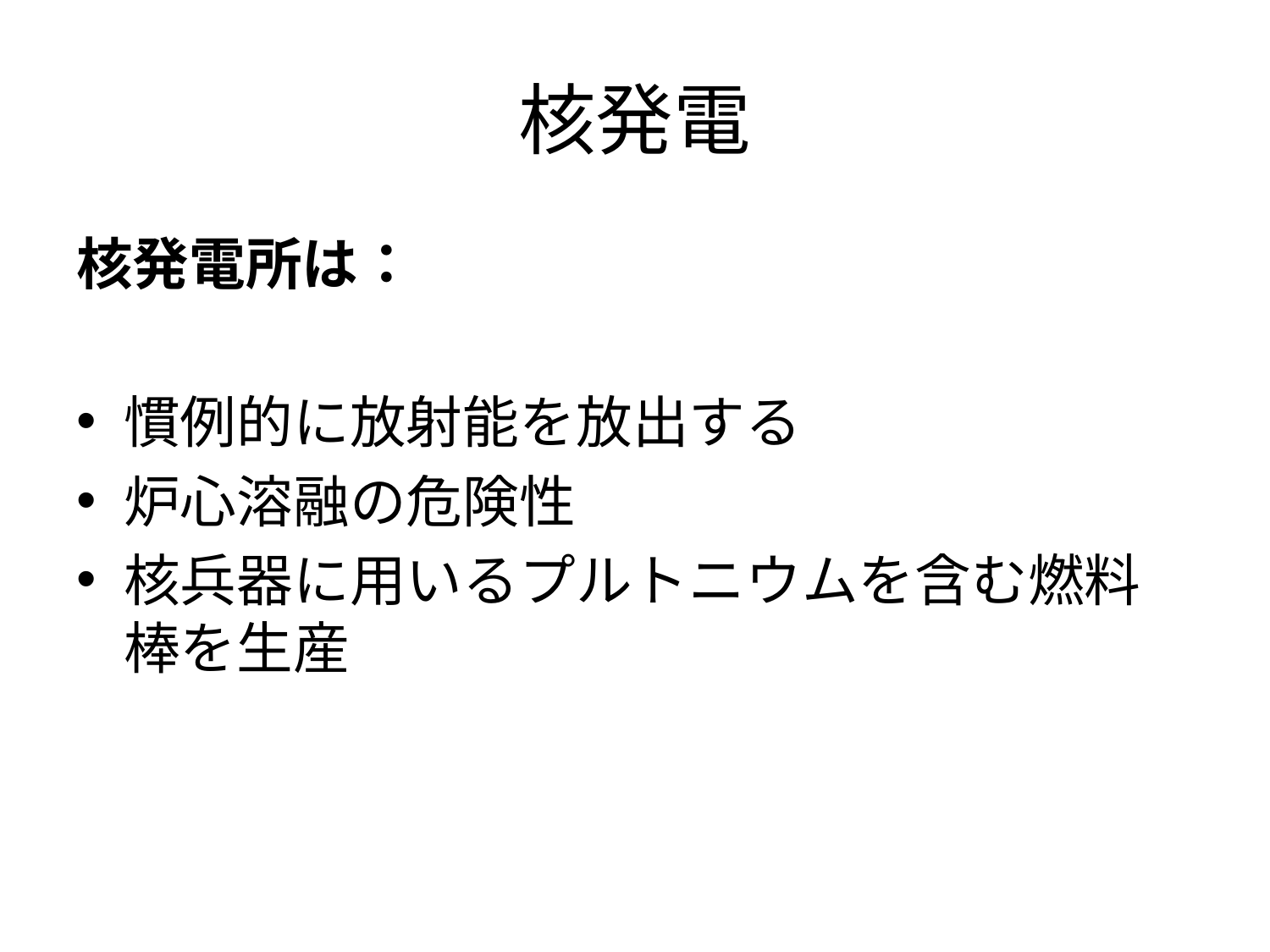

# 核発電
核発電所は：

慣例的に放射能を放出する
炉心溶融の危険性
核兵器に用いるプルトニウムを含む燃料棒を生産